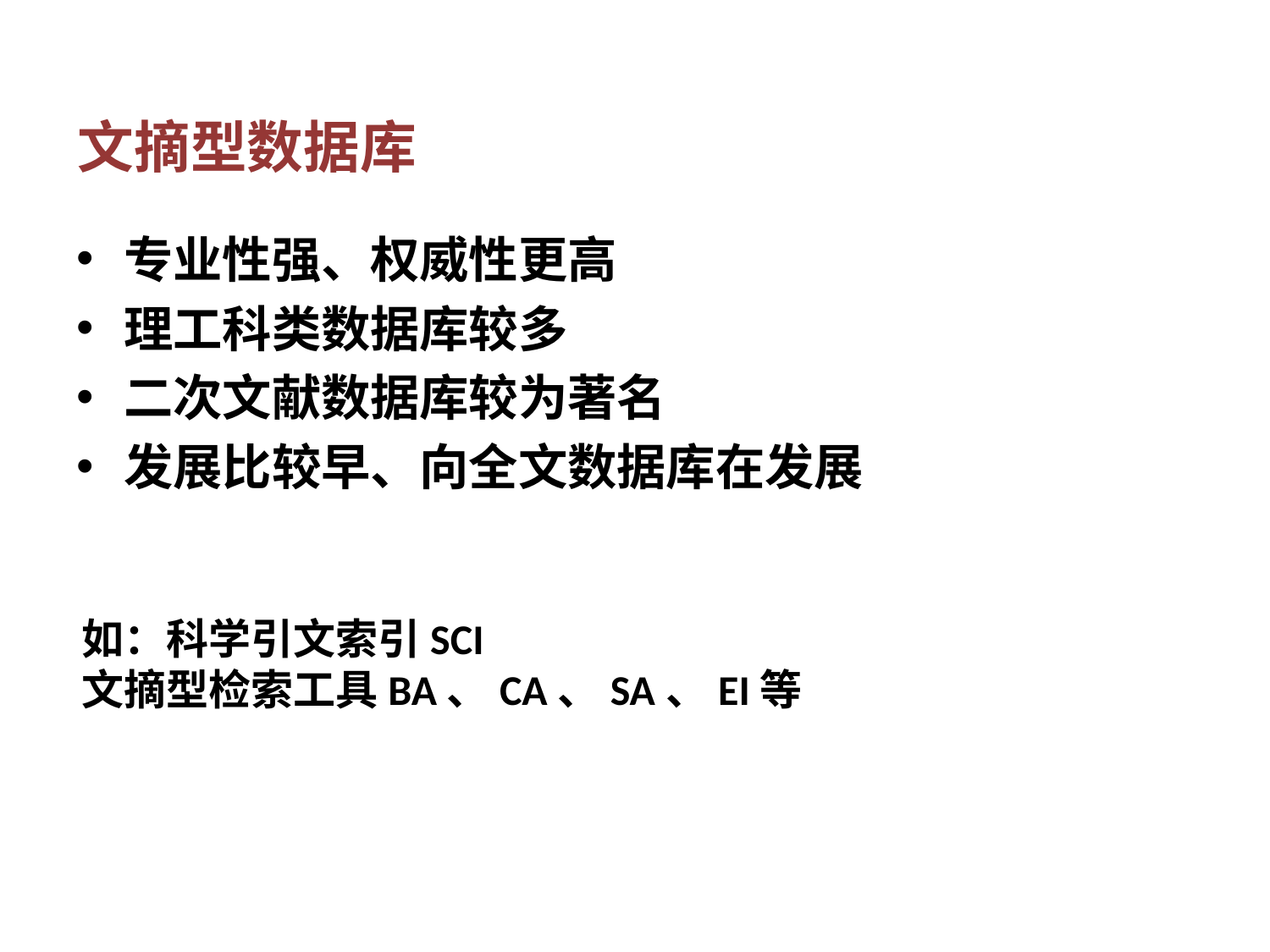

#
文摘型数据库
专业性强、权威性更高
理工科类数据库较多
二次文献数据库较为著名
发展比较早、向全文数据库在发展

如：科学引文索引SCI
文摘型检索工具BA、CA、SA、EI等